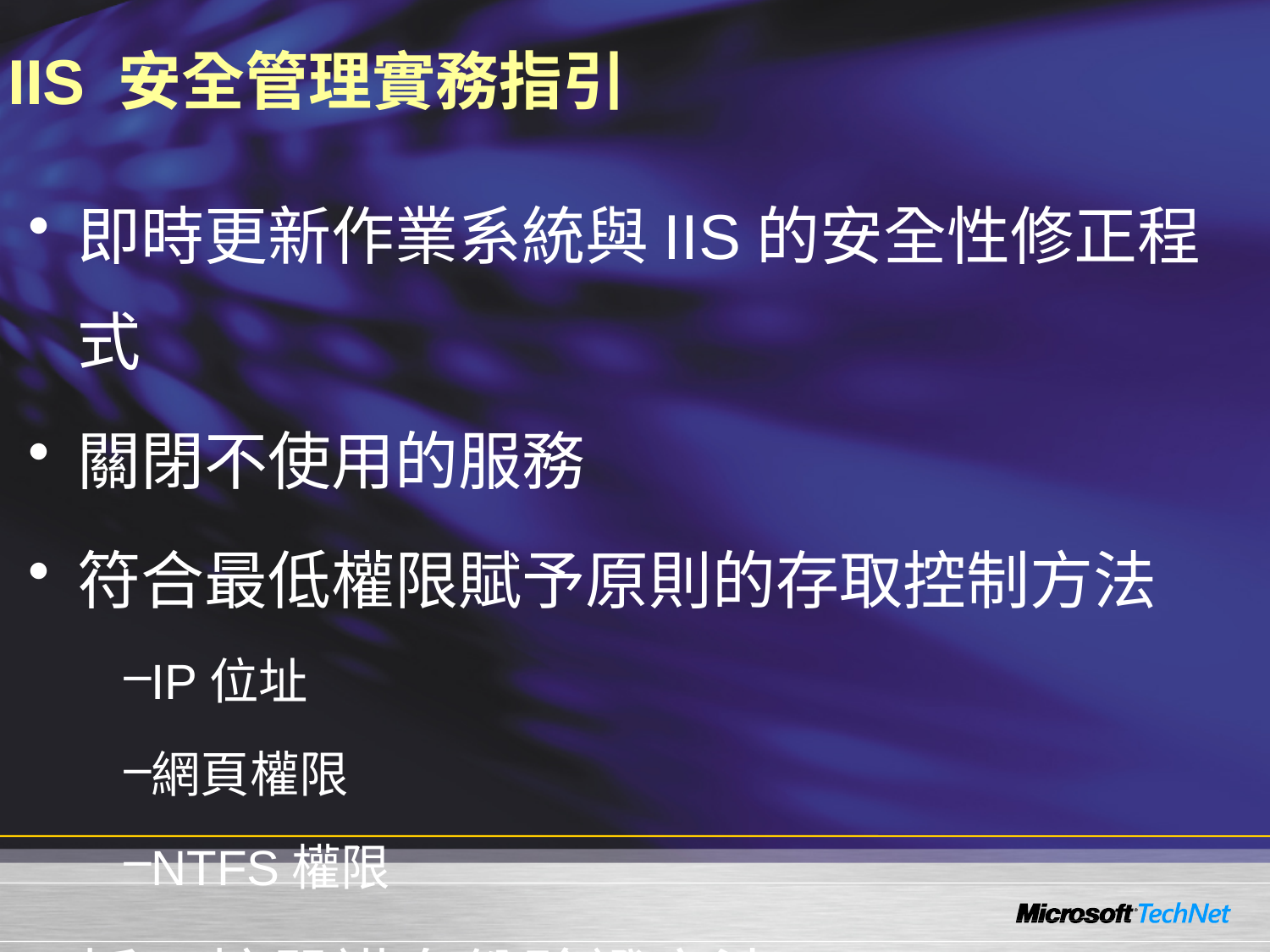

# IIS 安全管理實務指引
即時更新作業系統與IIS的安全性修正程式
關閉不使用的服務
符合最低權限賦予原則的存取控制方法
IP位址
網頁權限
NTFS權限
採用較嚴謹身份驗證方法
啟動IIS日誌功能，作為安全性查核依據